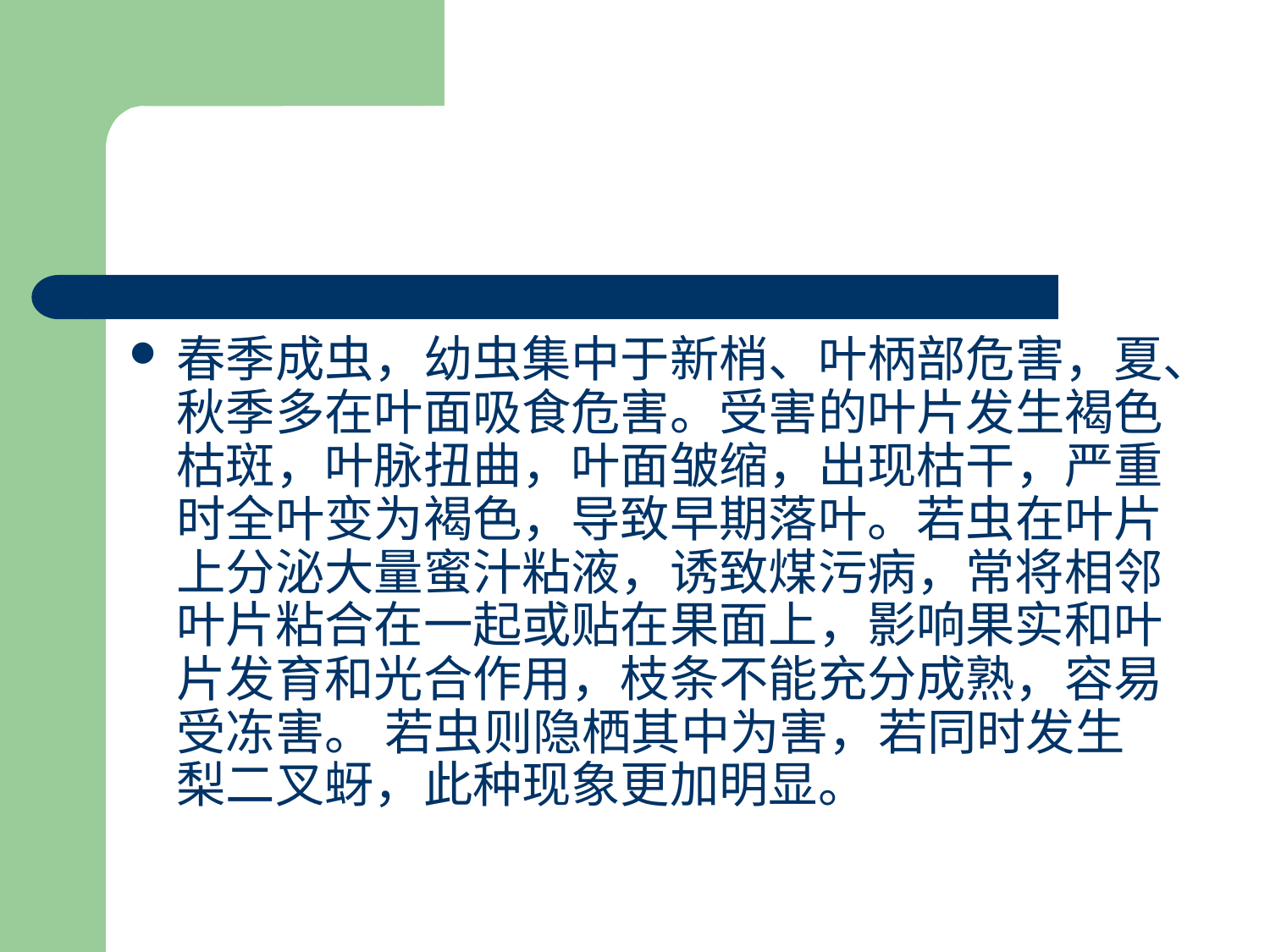

春季成虫，幼虫集中于新梢、叶柄部危害，夏、秋季多在叶面吸食危害。受害的叶片发生褐色枯斑，叶脉扭曲，叶面皱缩，出现枯干，严重时全叶变为褐色，导致早期落叶。若虫在叶片上分泌大量蜜汁粘液，诱致煤污病，常将相邻叶片粘合在一起或贴在果面上，影响果实和叶片发育和光合作用，枝条不能充分成熟，容易受冻害。 若虫则隐栖其中为害，若同时发生梨二叉蚜，此种现象更加明显。